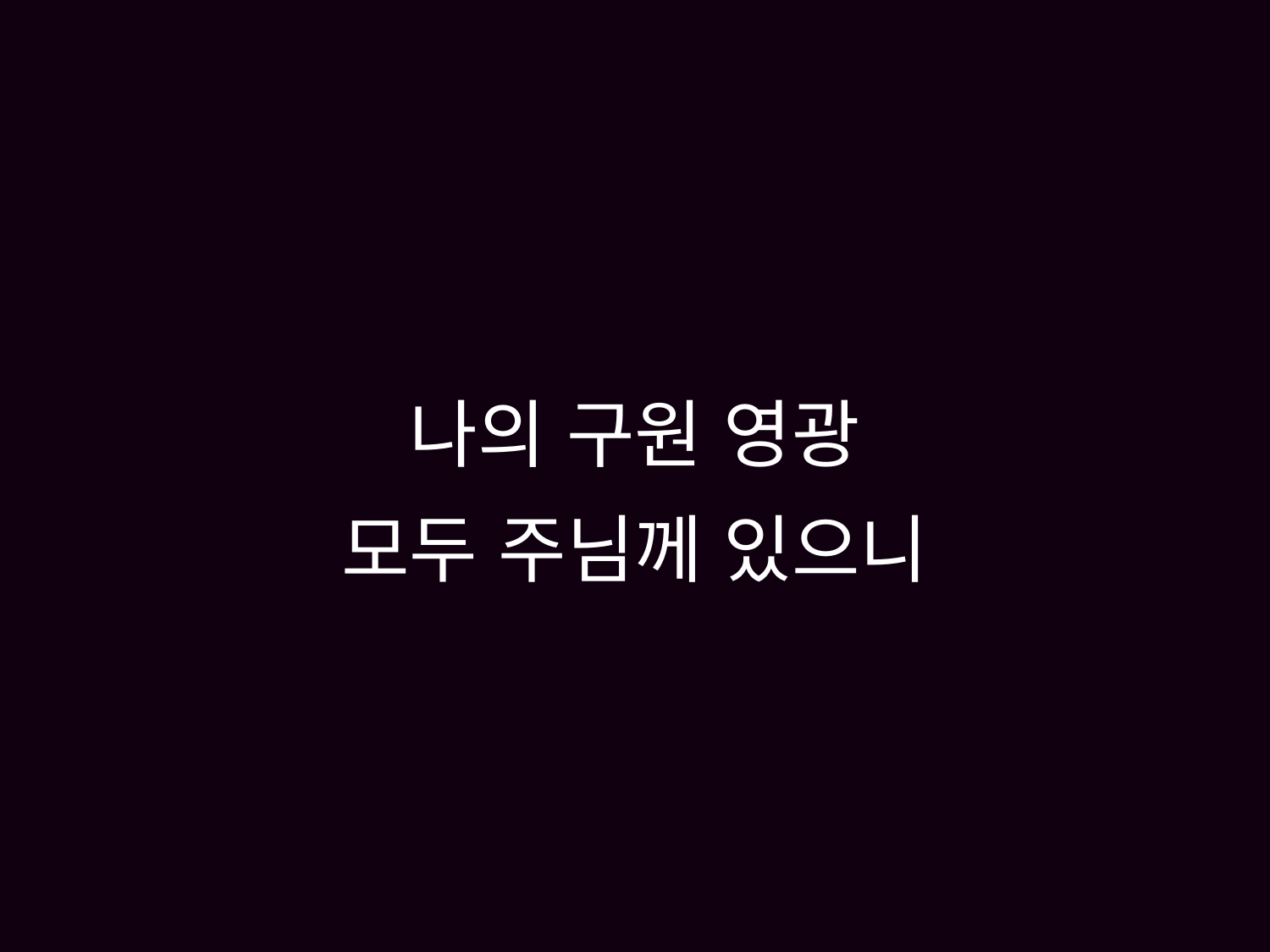

# 나의 구원 영광 모두 주님께 있으니